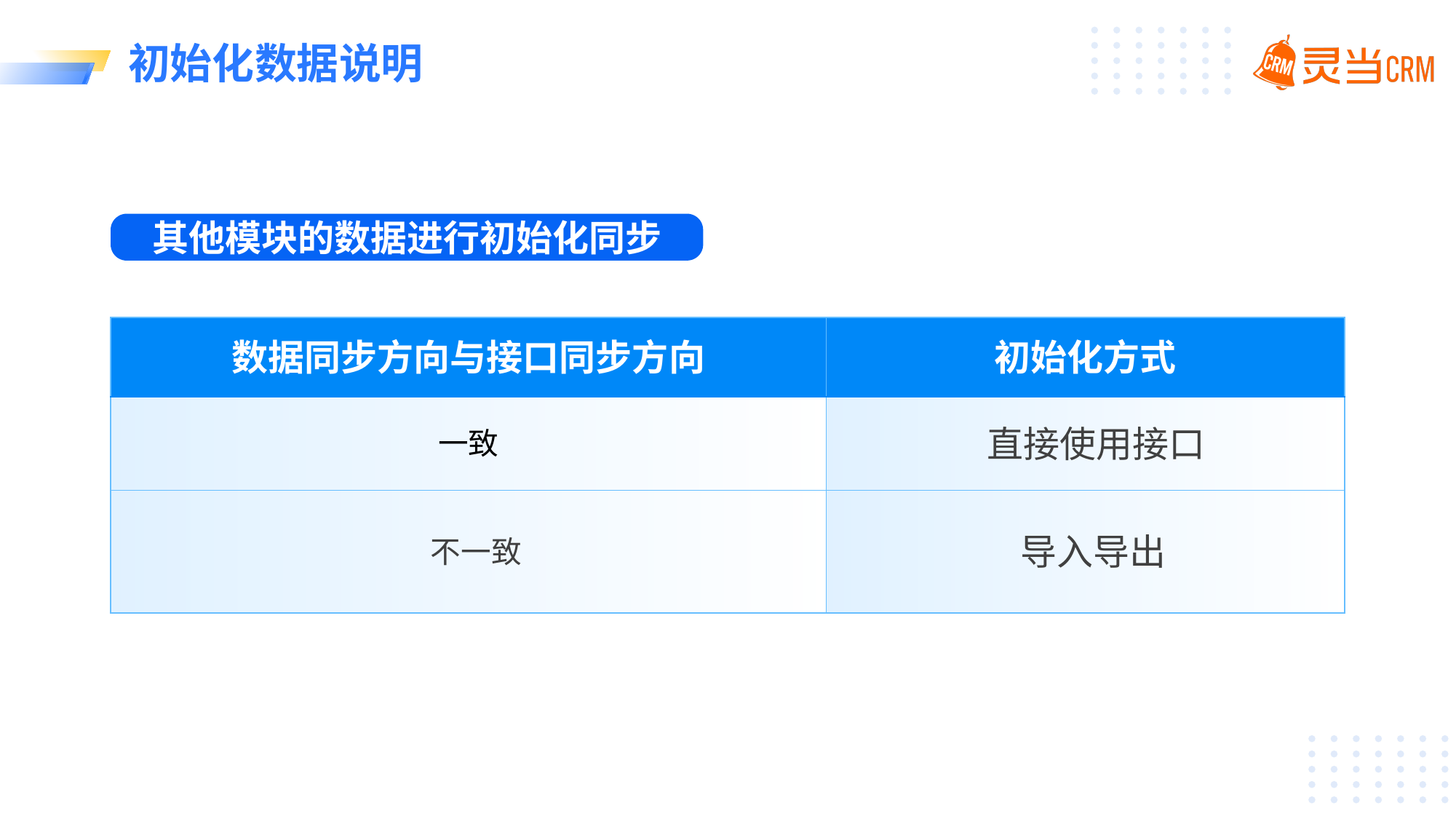

# 初始化数据说明
其他模块的数据进行初始化同步
| 数据同步方向与接口同步方向 | 初始化方式 |
| --- | --- |
| 一致 | 直接使用接口 |
| 不一致 | 导入导出 |